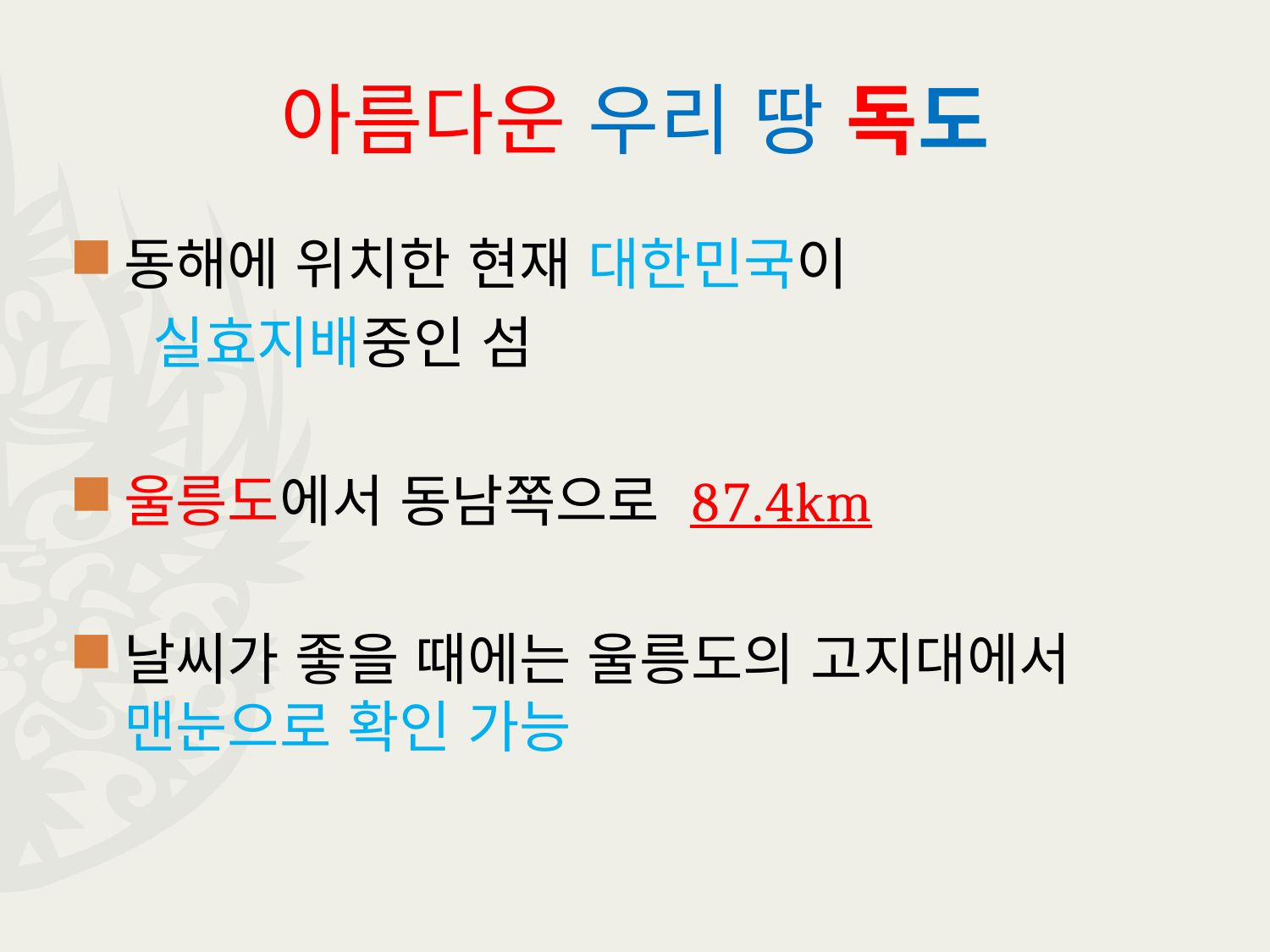

# 아름다운 우리 땅 독도
동해에 위치한 현재 대한민국이
    실효지배중인 섬

울릉도에서 동남쪽으로 87.4km

날씨가 좋을 때에는 울릉도의 고지대에서 맨눈으로 확인 가능